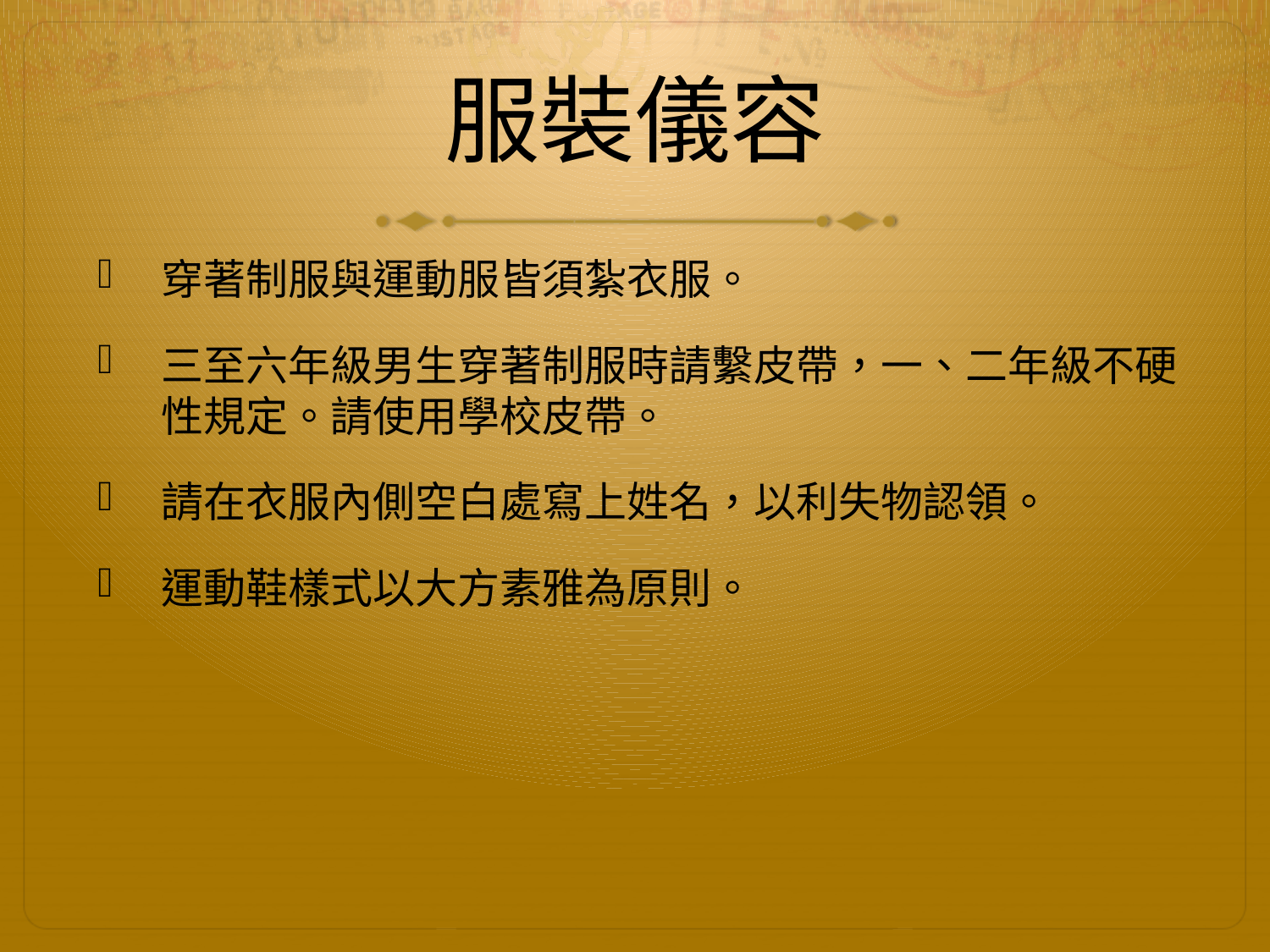

# 服裝儀容
穿著制服與運動服皆須紮衣服。
三至六年級男生穿著制服時請繫皮帶，一、二年級不硬性規定。請使用學校皮帶。
請在衣服內側空白處寫上姓名，以利失物認領。
運動鞋樣式以大方素雅為原則。